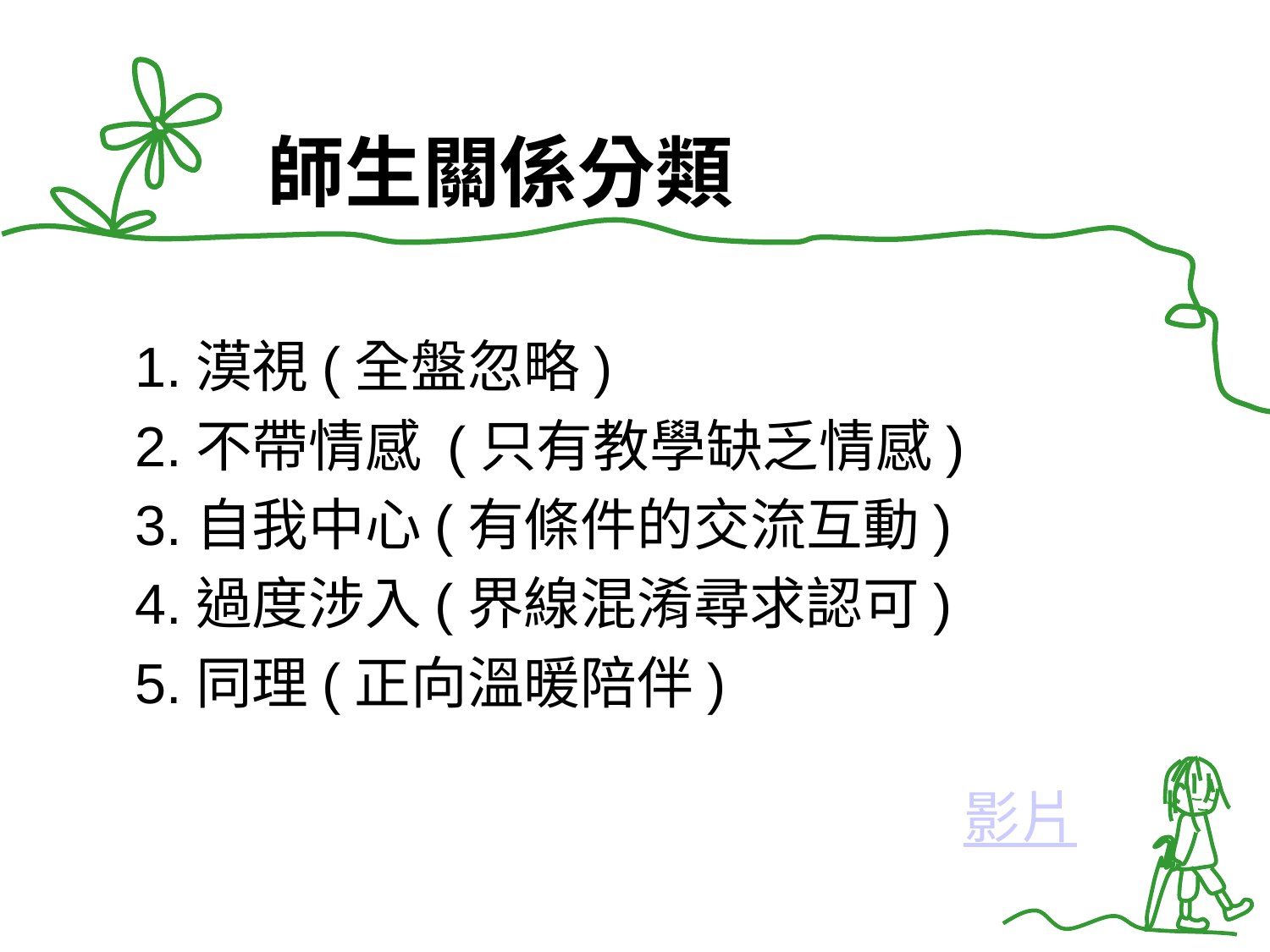

# 師生關係分類
1.漠視(全盤忽略)
2.不帶情感 (只有教學缺乏情感)
3.自我中心(有條件的交流互動)
4.過度涉入(界線混淆尋求認可)
5.同理(正向溫暖陪伴)
                                                 影片